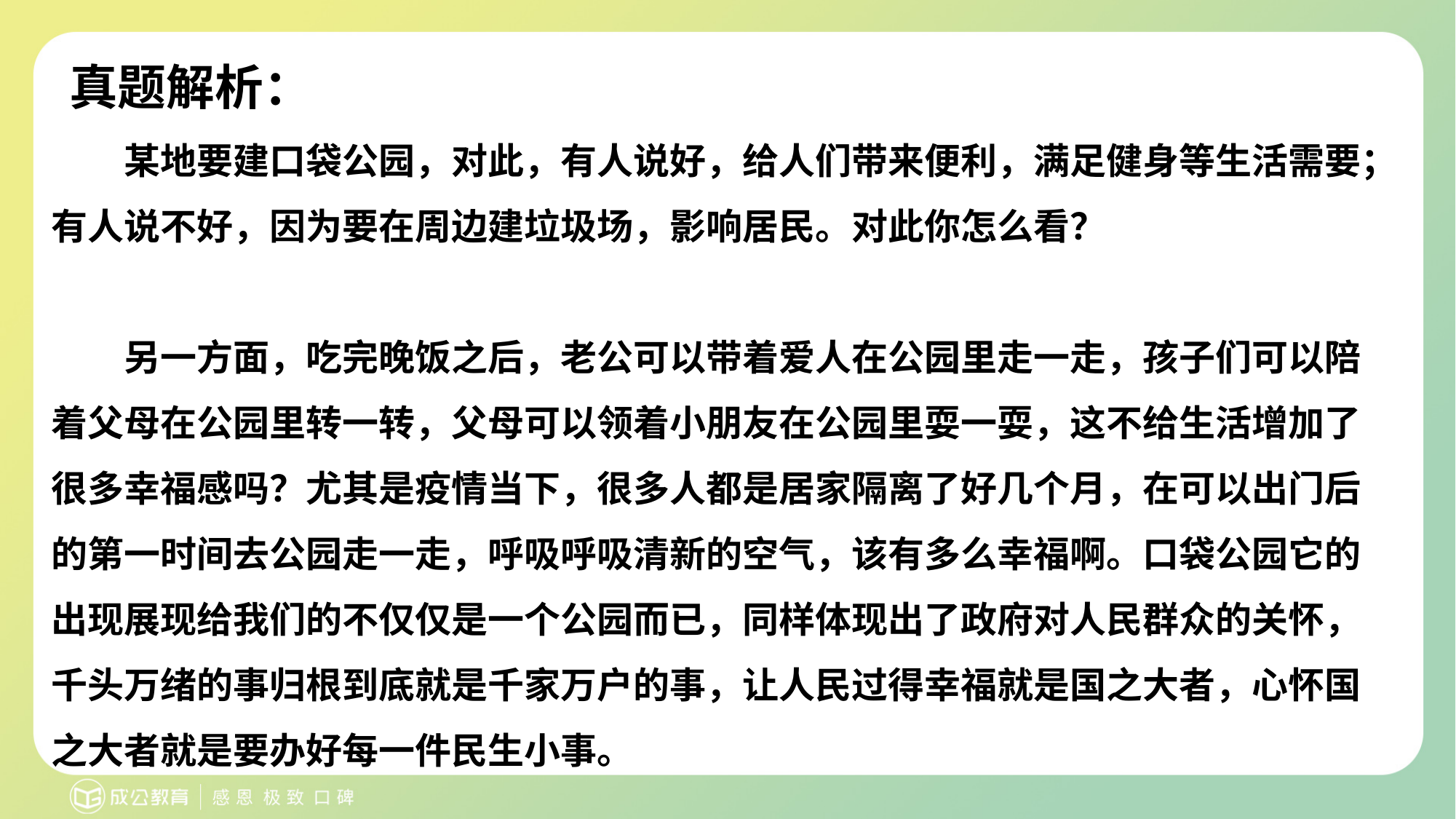

# 真题解析：
某地要建口袋公园，对此，有人说好，给人们带来便利，满足健身等生活需要；有人说不好，因为要在周边建垃圾场，影响居民。对此你怎么看？

另一方面，吃完晚饭之后，老公可以带着爱人在公园里走一走，孩子们可以陪着父母在公园里转一转，父母可以领着小朋友在公园里耍一耍，这不给生活增加了很多幸福感吗？尤其是疫情当下，很多人都是居家隔离了好几个月，在可以出门后的第一时间去公园走一走，呼吸呼吸清新的空气，该有多么幸福啊。口袋公园它的出现展现给我们的不仅仅是一个公园而已，同样体现出了政府对人民群众的关怀，千头万绪的事归根到底就是千家万户的事，让人民过得幸福就是国之大者，心怀国之大者就是要办好每一件民生小事。